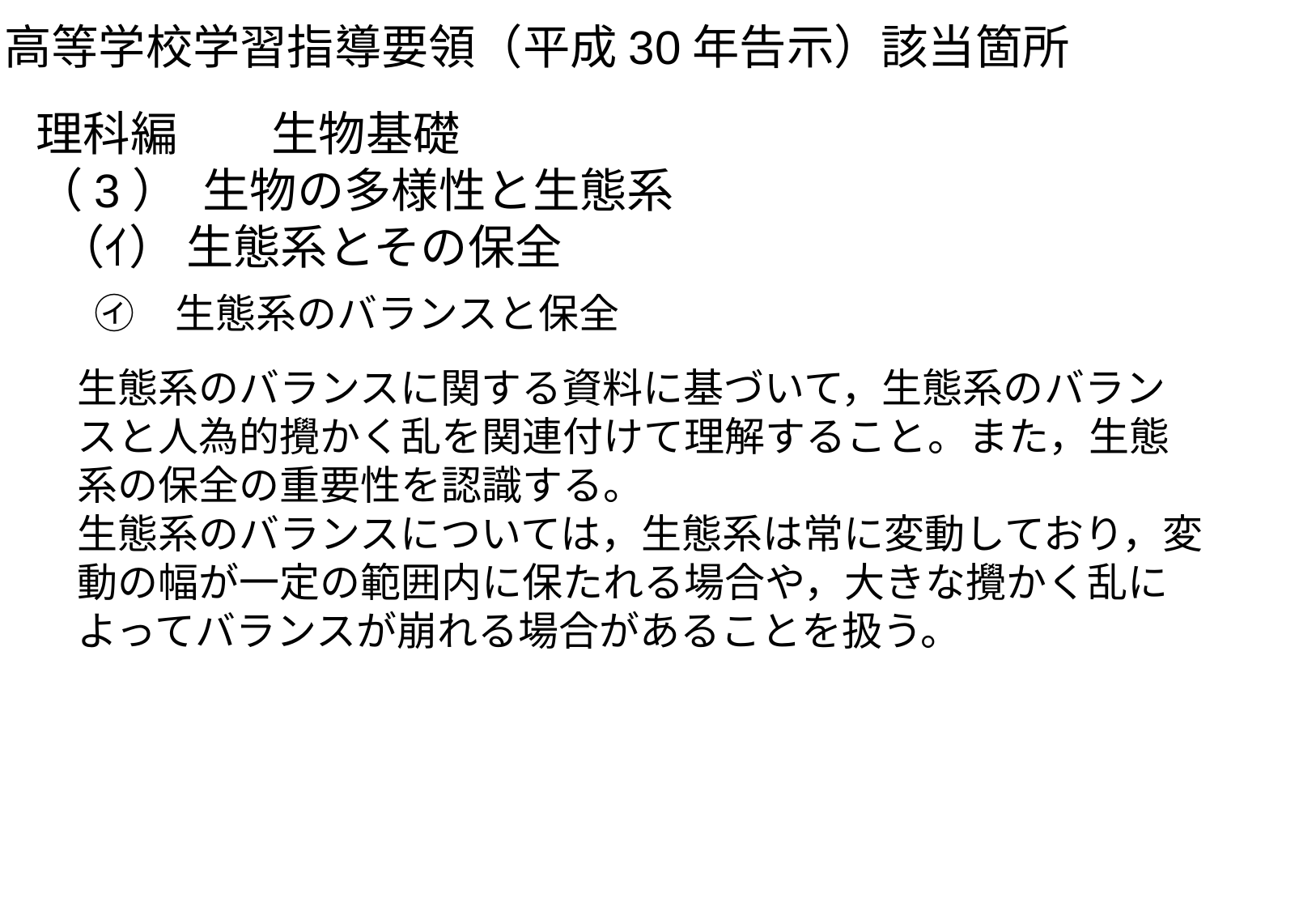

高等学校学習指導要領（平成30年告示）該当箇所
理科編　　生物基礎
（3） 生物の多様性と生態系
 （ｲ） 生態系とその保全
　㋑　生態系のバランスと保全
生態系のバランスに関する資料に基づいて，生態系のバランスと人為的攪かく乱を関連付けて理解すること。また，生態系の保全の重要性を認識する。
生態系のバランスについては，生態系は常に変動しており，変動の幅が一定の範囲内に保たれる場合や，大きな攪かく乱によってバランスが崩れる場合があることを扱う。